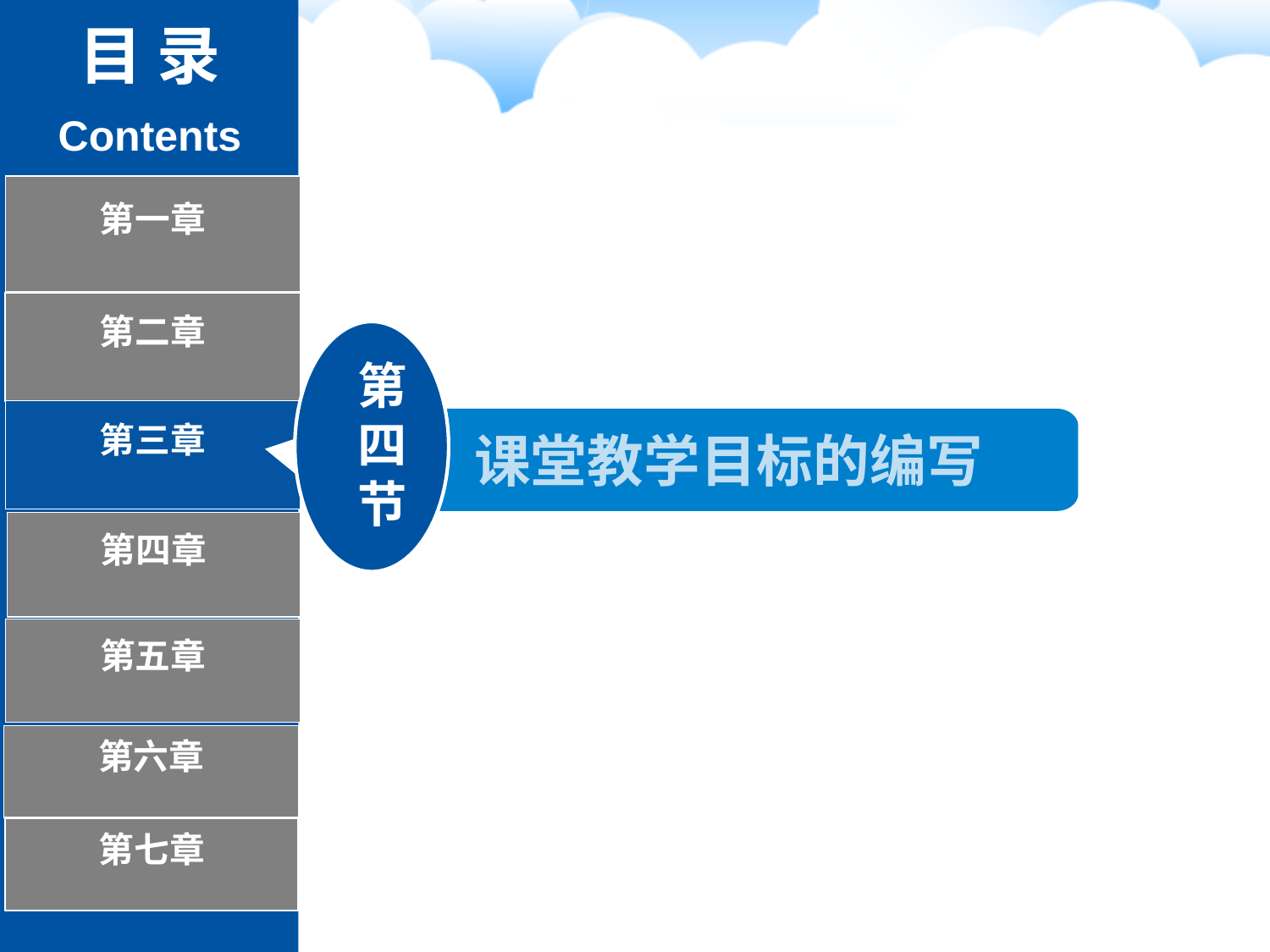

目 录
Contents
第一章

第二章

第四节
第三章

课堂教学目标的编写

第四章

第五章

第六章

第七章